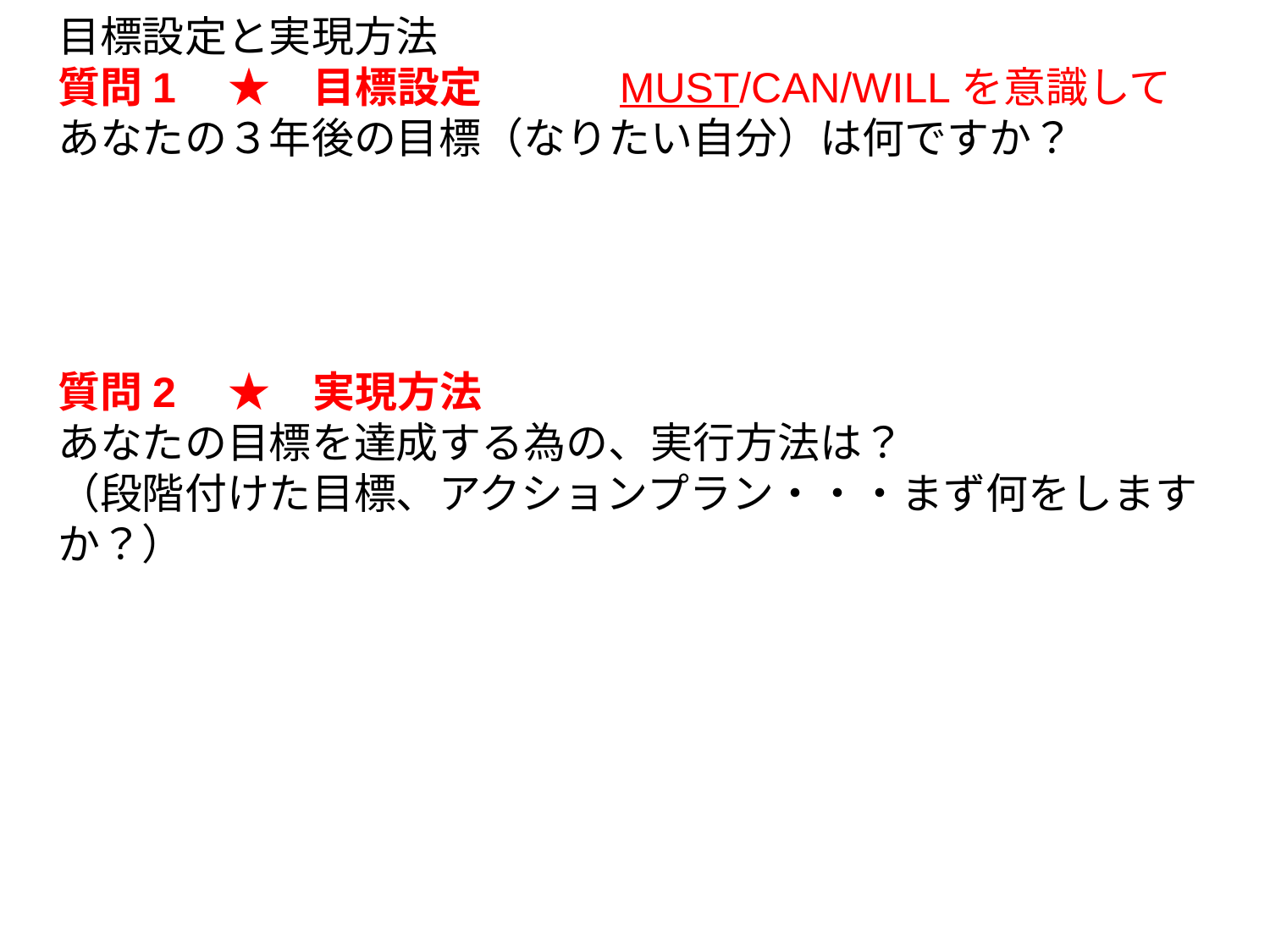

目標設定と実現方法
質問1　★　目標設定　　　MUST/CAN/WILLを意識して
あなたの３年後の目標（なりたい自分）は何ですか？

質問2　★　実現方法
あなたの目標を達成する為の、実行方法は？
（段階付けた目標、アクションプラン・・・まず何をしますか？）